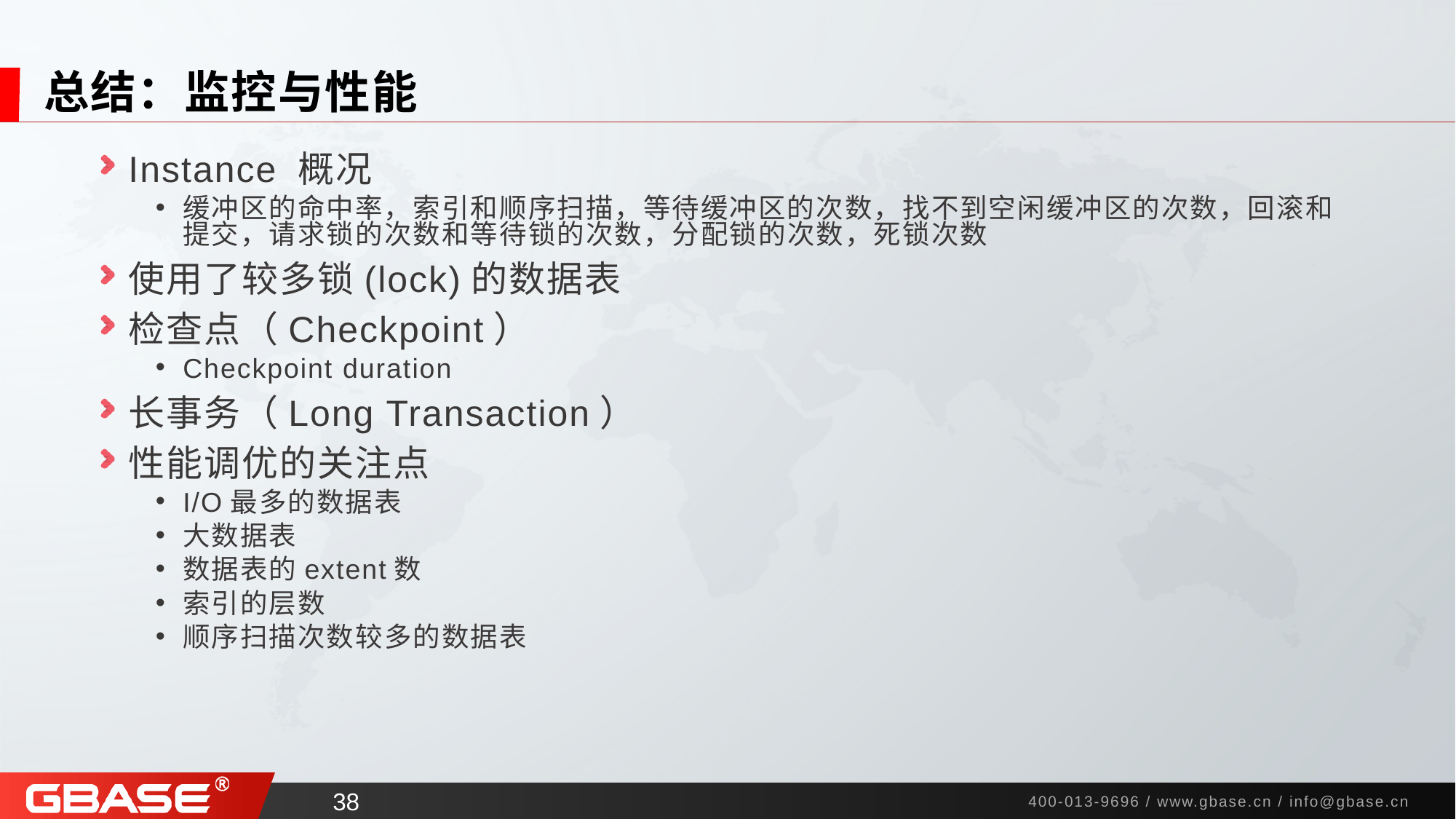

# 总结：监控与性能
Instance 概况
缓冲区的命中率，索引和顺序扫描，等待缓冲区的次数，找不到空闲缓冲区的次数，回滚和提交，请求锁的次数和等待锁的次数，分配锁的次数，死锁次数
使用了较多锁(lock)的数据表
检查点（Checkpoint）
Checkpoint duration
长事务（Long Transaction）
性能调优的关注点
I/O最多的数据表
大数据表
数据表的extent数
索引的层数
顺序扫描次数较多的数据表